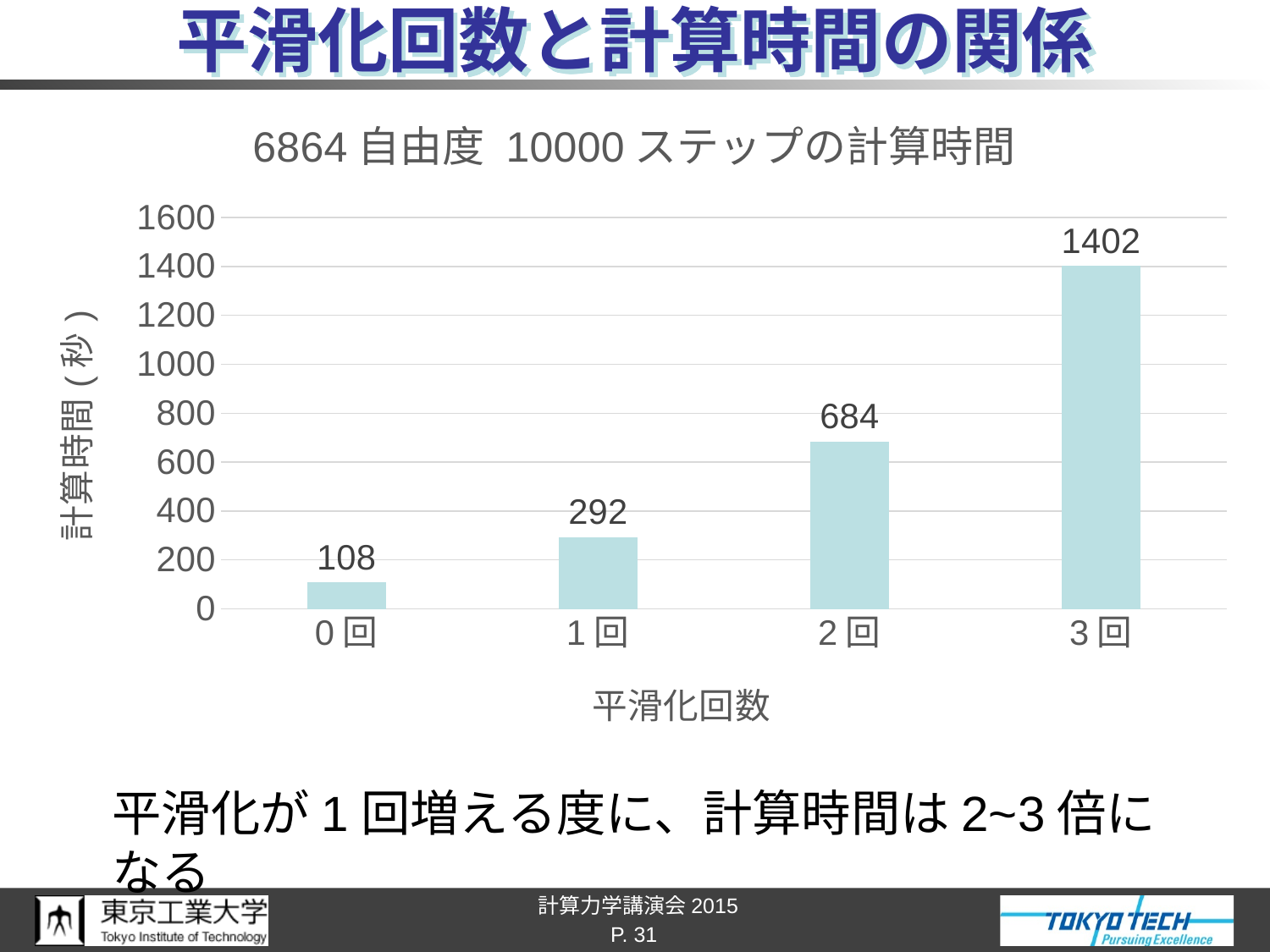

# 平滑化回数と計算時間の関係

### Chart: 6864自由度 10000ステップの計算時間

| Category | 列3 |
|---|---|
| 0回 | 108.0 |
| 1回 | 292.0 |
| 2回 | 684.0 |
| 3回 | 1402.0 |
平滑化が1回増える度に、計算時間は2~3倍になる
P. 31